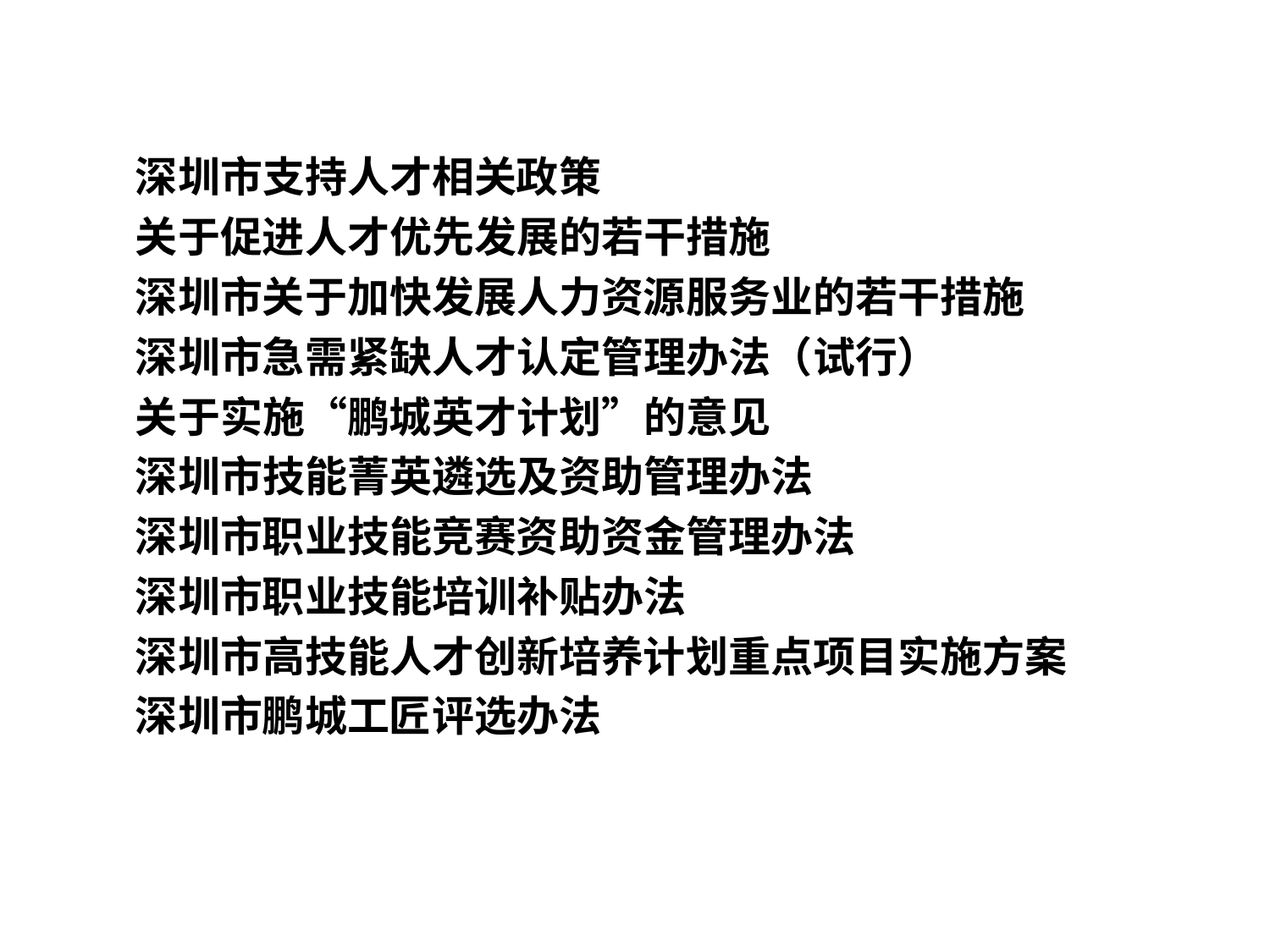

深圳市支持人才相关政策
关于促进人才优先发展的若干措施
深圳市关于加快发展人力资源服务业的若干措施
深圳市急需紧缺人才认定管理办法（试行）
关于实施“鹏城英才计划”的意见
深圳市技能菁英遴选及资助管理办法
深圳市职业技能竞赛资助资金管理办法
深圳市职业技能培训补贴办法
深圳市高技能人才创新培养计划重点项目实施方案
深圳市鹏城工匠评选办法